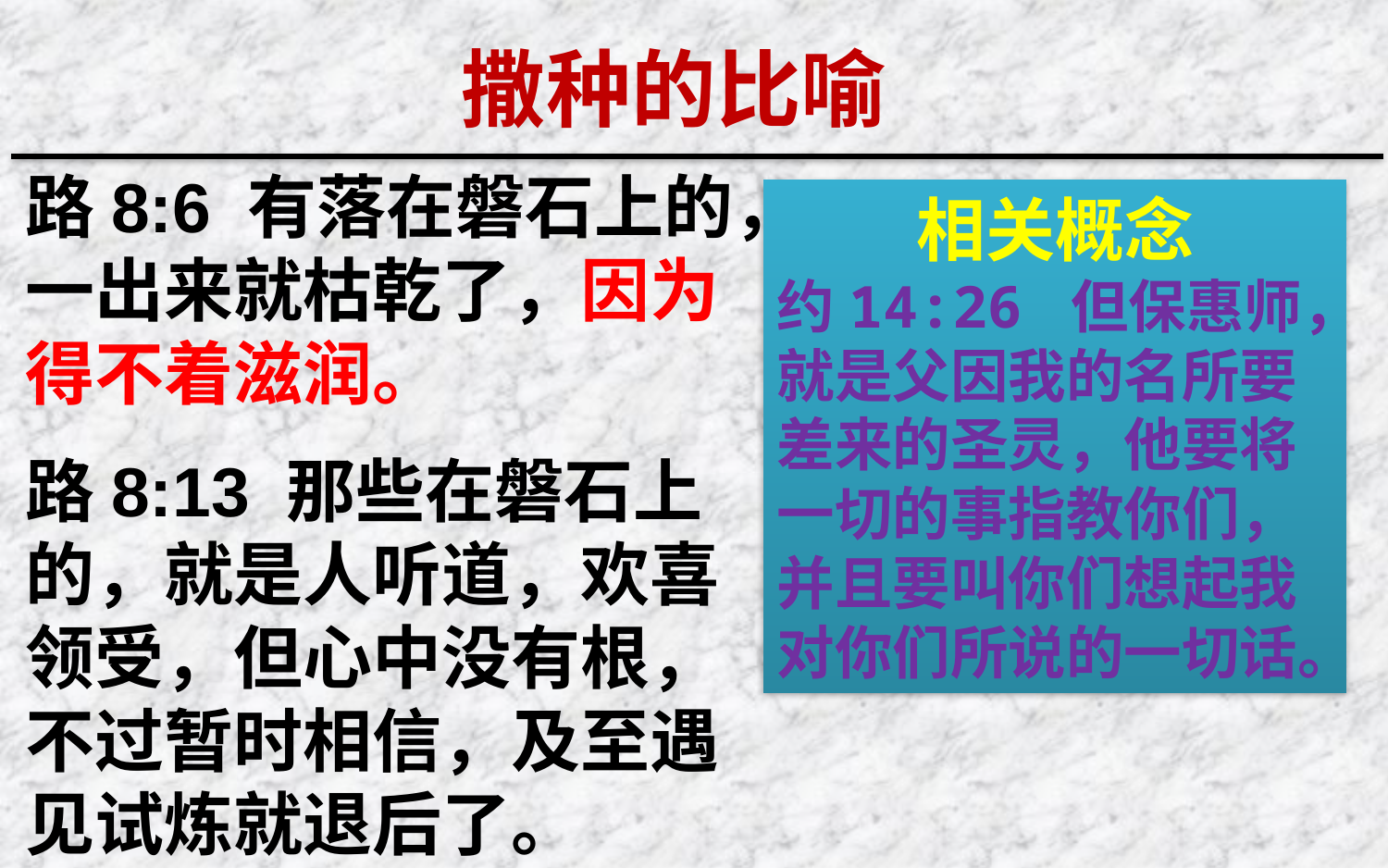

撒种的比喻
路8:6 有落在磐石上的，一出来就枯乾了，因为得不着滋润。
路8:13 那些在磐石上的，就是人听道，欢喜领受，但心中没有根，不过暂时相信，及至遇见试炼就退后了。
相关概念
约14:26 但保惠师，就是父因我的名所要差来的圣灵，他要将一切的事指教你们，并且要叫你们想起我对你们所说的一切话。